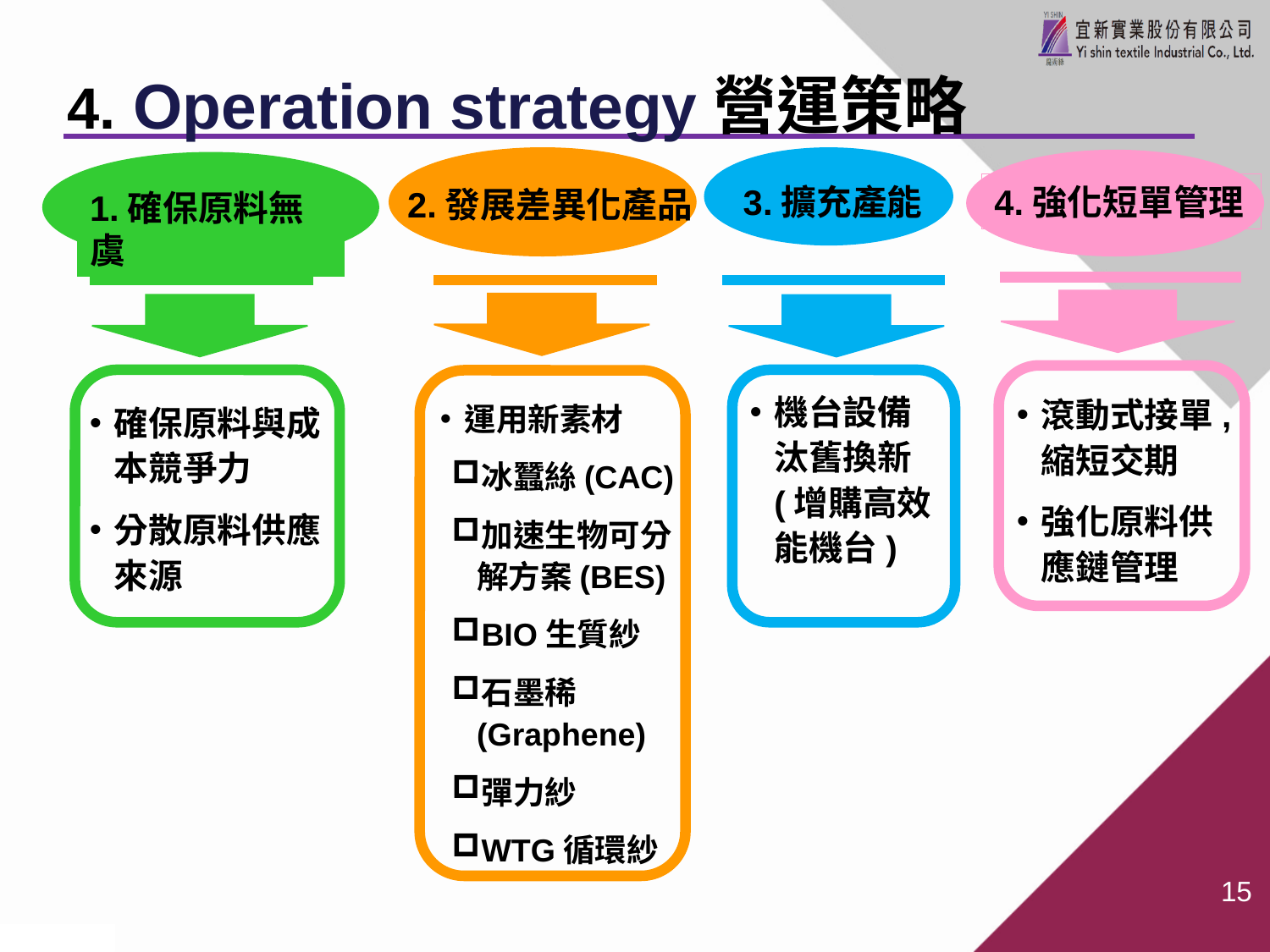

4. Operation strategy營運策略

3.擴充產能
4.強化短單管理
2.發展差異化產品
1.確保原料無虞

機台設備汰舊換新(增購高效能機台)
滾動式接單,縮短交期
強化原料供應鏈管理
運用新素材
冰蠶絲(CAC)
加速生物可分解方案(BES)
BIO生質紗
石墨稀(Graphene)
彈力紗
WTG循環紗
確保原料與成本競爭力
分散原料供應來源
15